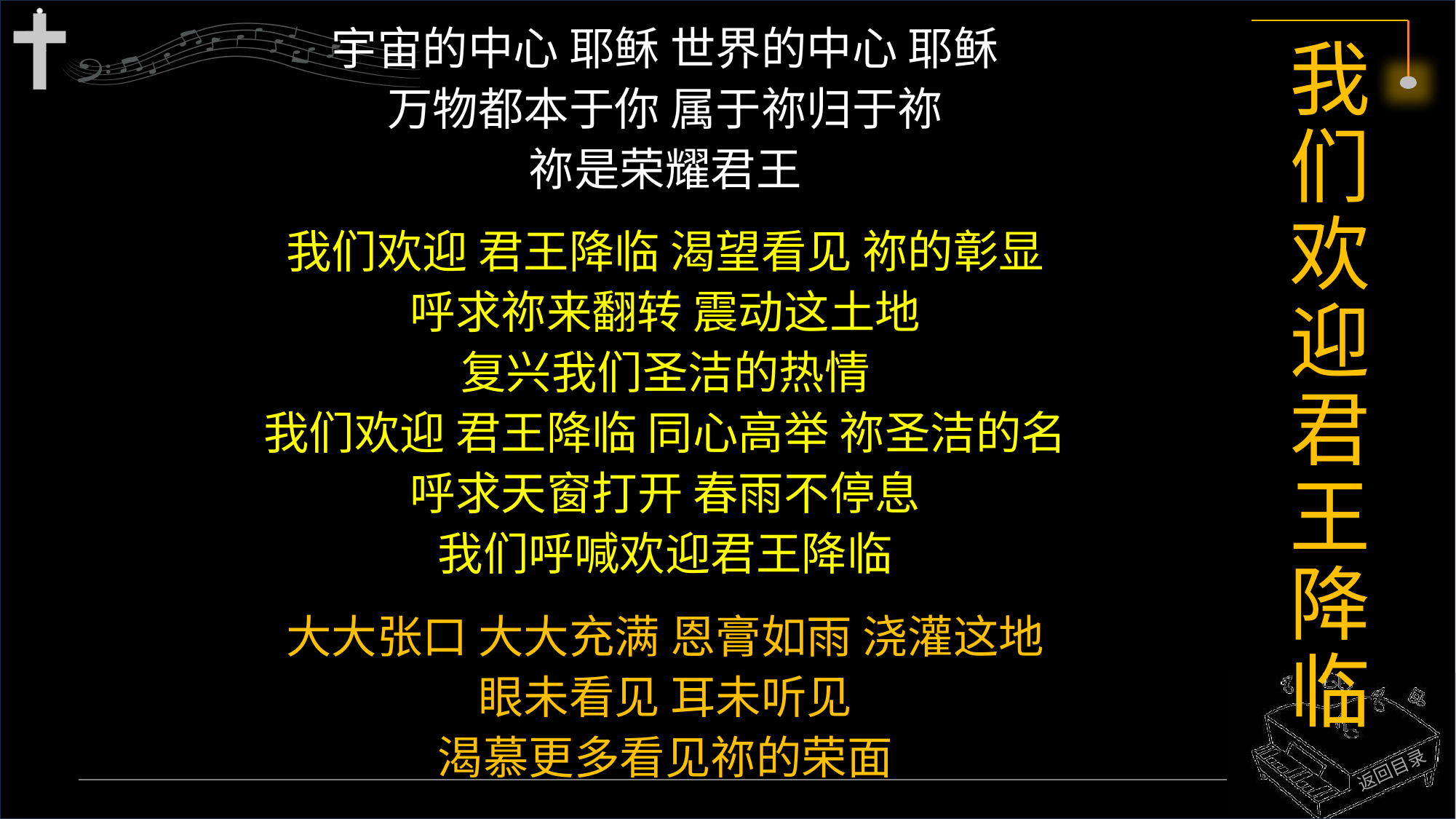

宇宙的中心 耶稣 世界的中心 耶稣
万物都本于你 属于祢归于祢
祢是荣耀君王

我们欢迎 君王降临 渴望看见 祢的彰显
呼求祢来翻转 震动这土地
复兴我们圣洁的热情
我们欢迎 君王降临 同心高举 祢圣洁的名
呼求天窗打开 春雨不停息
我们呼喊欢迎君王降临

大大张口 大大充满 恩膏如雨 浇灌这地
眼未看见 耳未听见
渴慕更多看见祢的荣面
# 我们欢迎君王降临